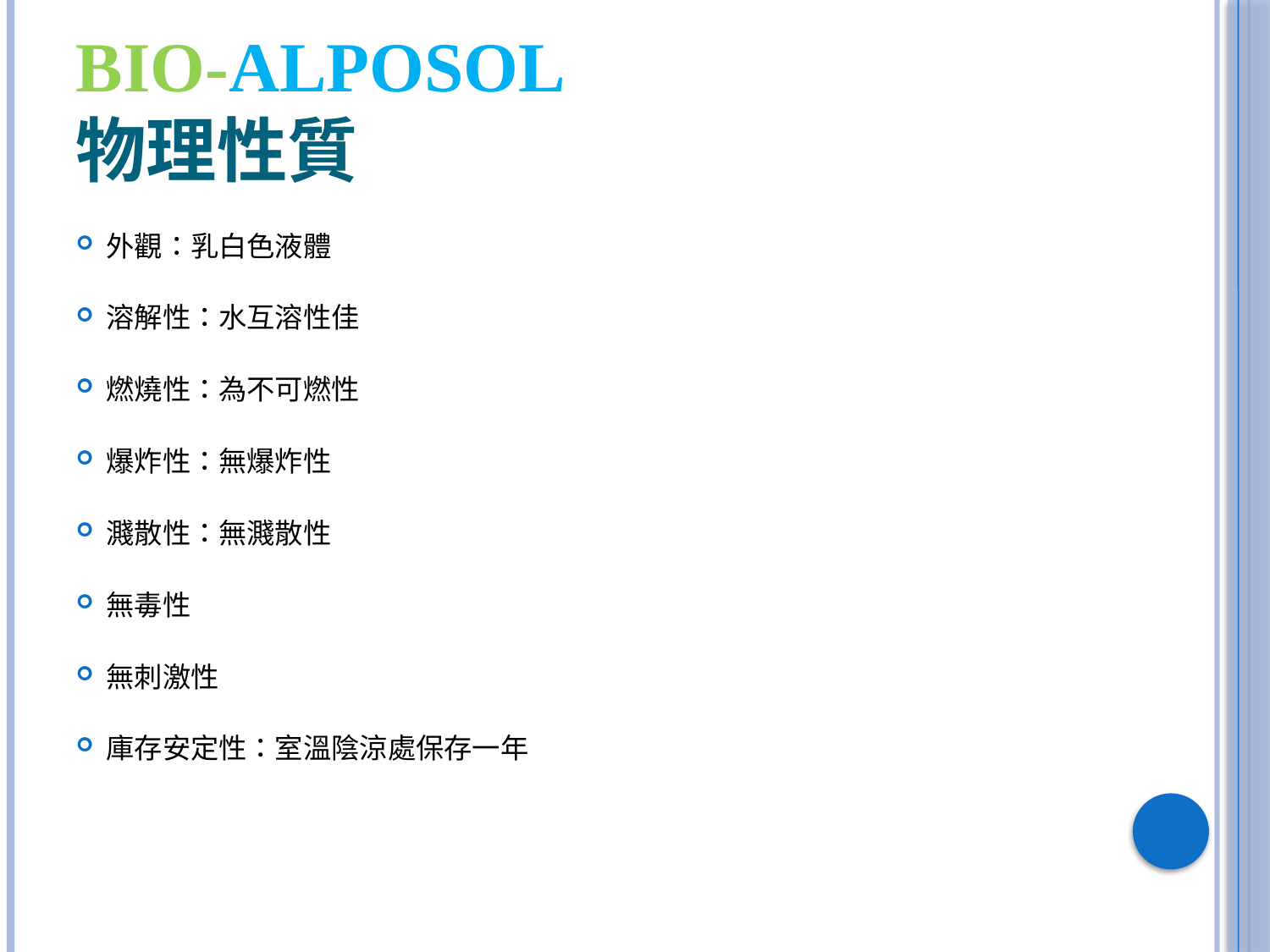

# BIO-ALPOSOL 物理性質
外觀：乳白色液體

溶解性：水互溶性佳

燃燒性：為不可燃性

爆炸性：無爆炸性

濺散性：無濺散性

無毒性

無刺激性

庫存安定性：室溫陰涼處保存一年